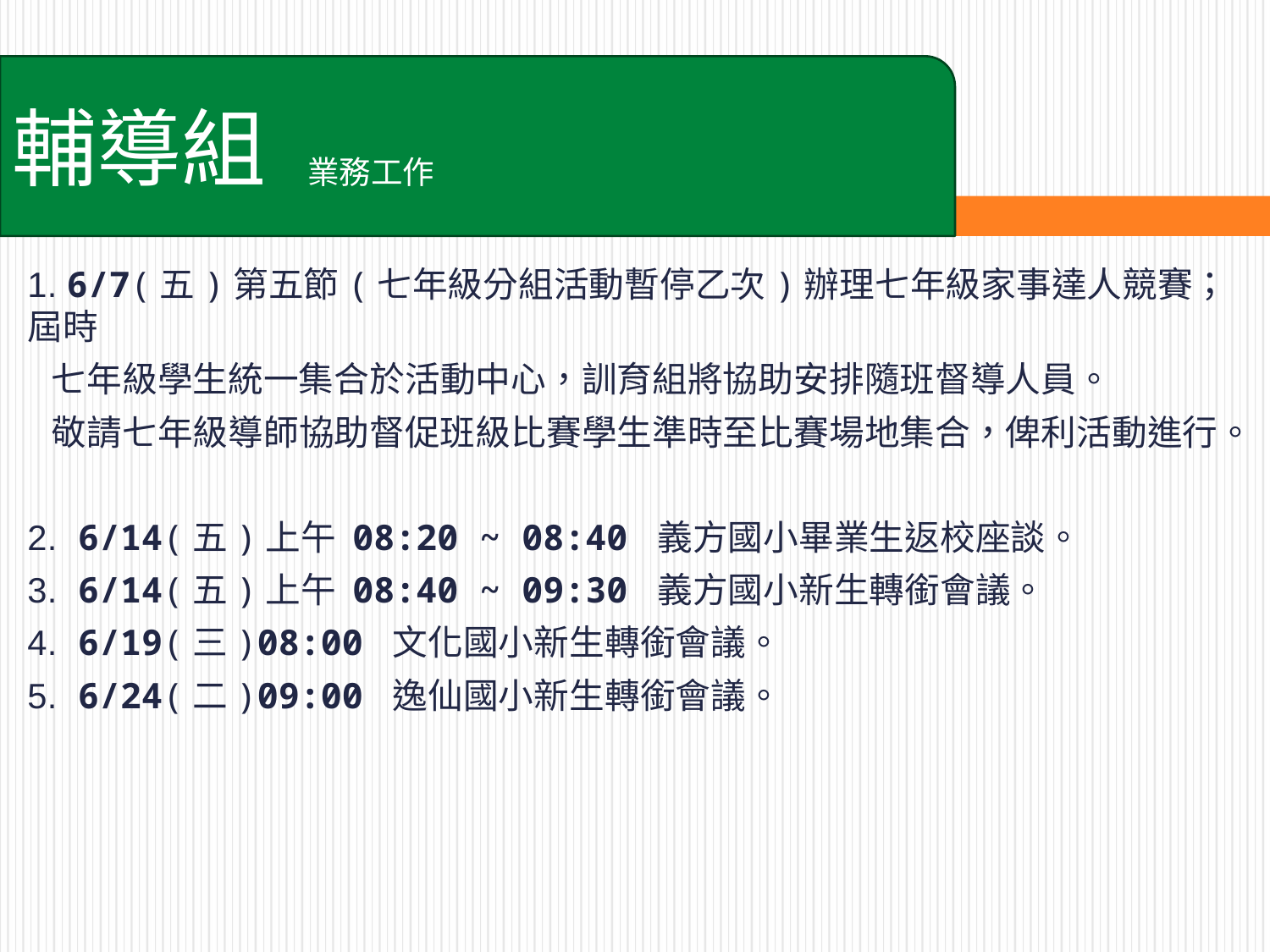

輔導組
業務工作

1. 6/7(五)第五節(七年級分組活動暫停乙次)辦理七年級家事達人競賽；屆時
  七年級學生統一集合於活動中心，訓育組將協助安排隨班督導人員。
  敬請七年級導師協助督促班級比賽學生準時至比賽場地集合，俾利活動進行。

2. 6/14(五)上午 08:20 ~ 08:40 義方國小畢業生返校座談。
3. 6/14(五)上午 08:40 ~ 09:30 義方國小新生轉銜會議。
4. 6/19(三)08:00 文化國小新生轉銜會議。
5. 6/24(二)09:00 逸仙國小新生轉銜會議。